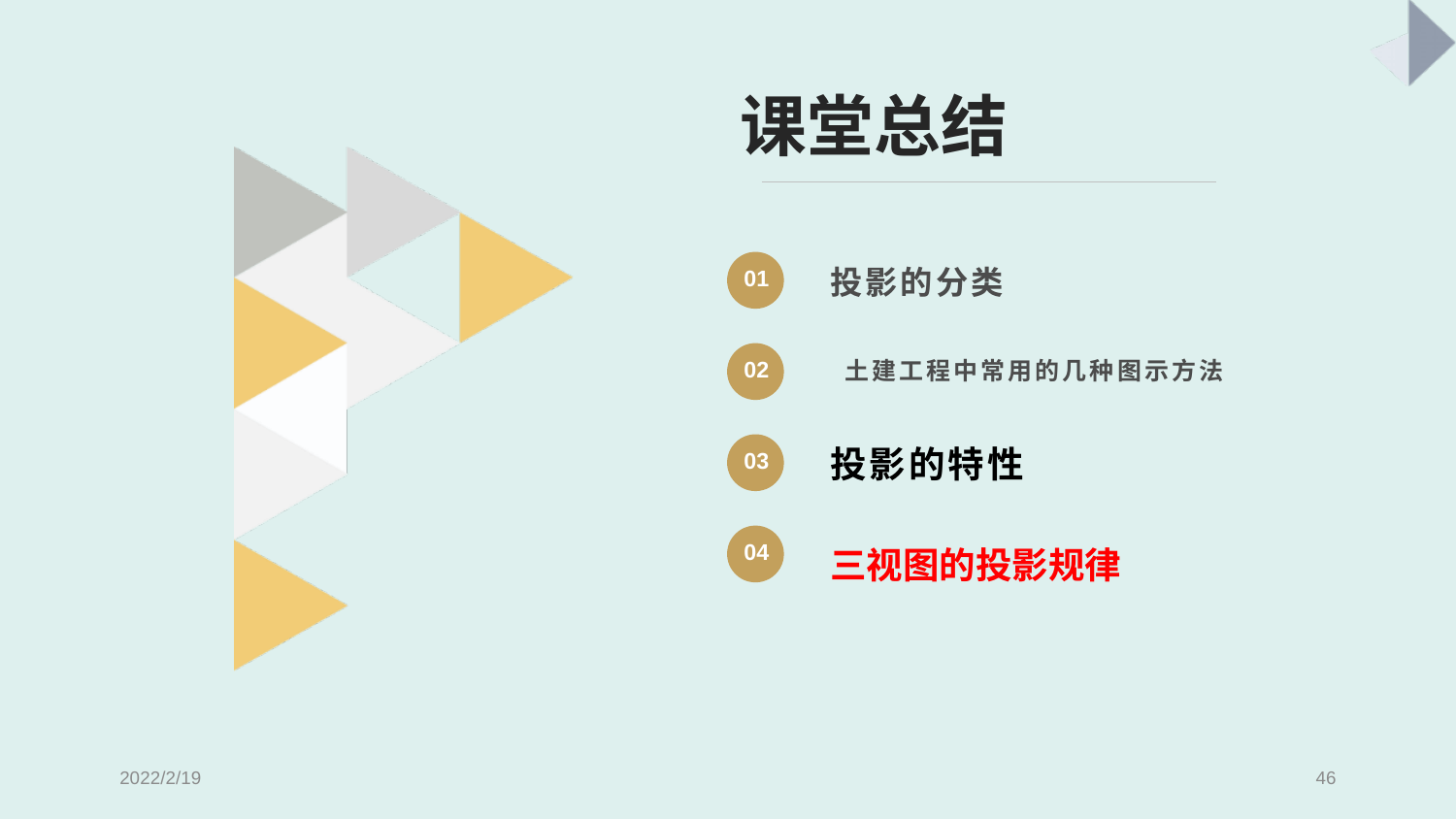

课堂总结

投影的分类
01

 土建工程中常用的几种图示方法
02
投影的特性

03

04
三视图的投影规律
2022/2/19
46